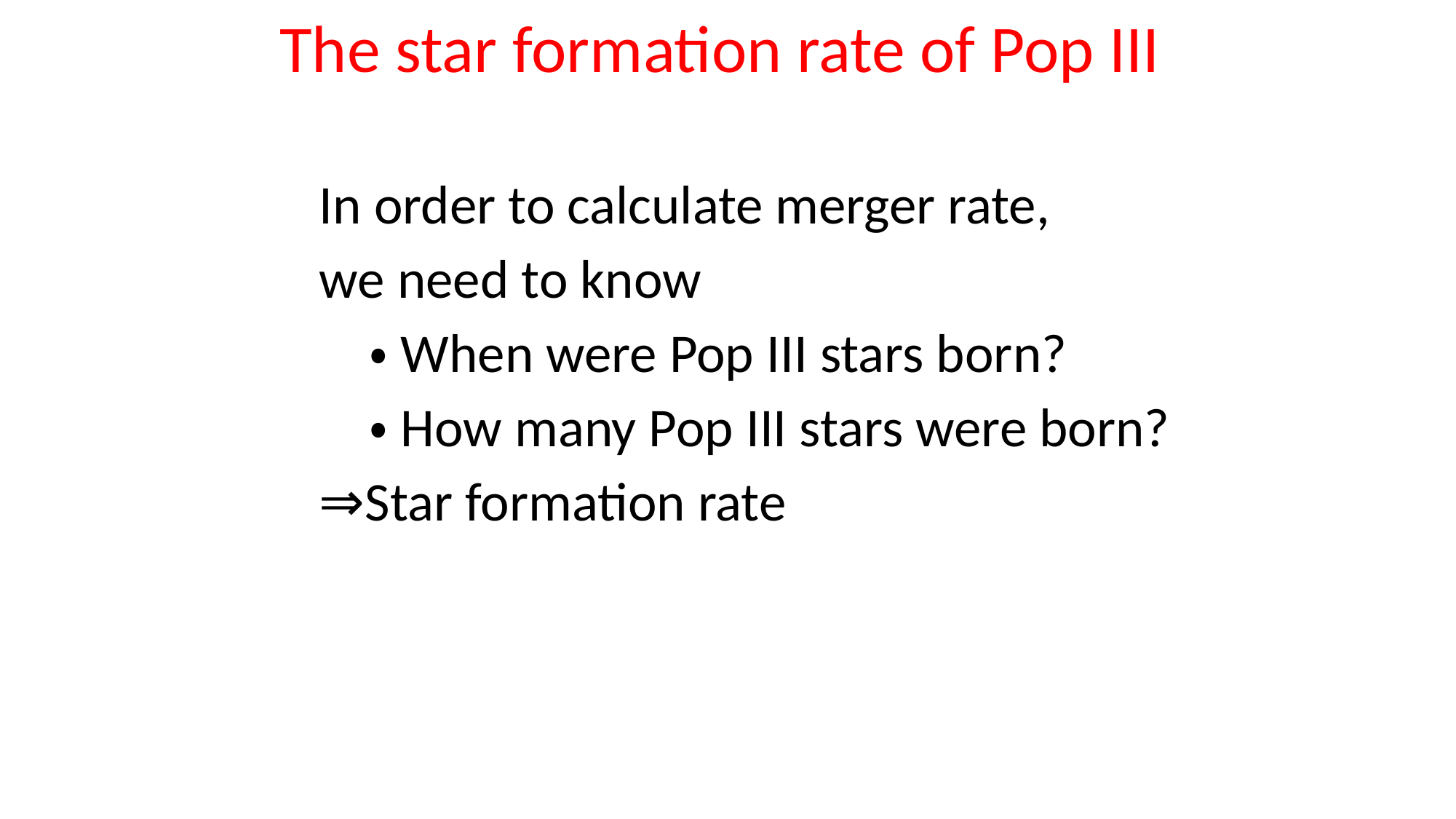

# The star formation rate of Pop III

In order to calculate merger rate,
we need to know
   ・When were Pop III stars born?
   ・How many Pop III stars were born?
⇒Star formation rate